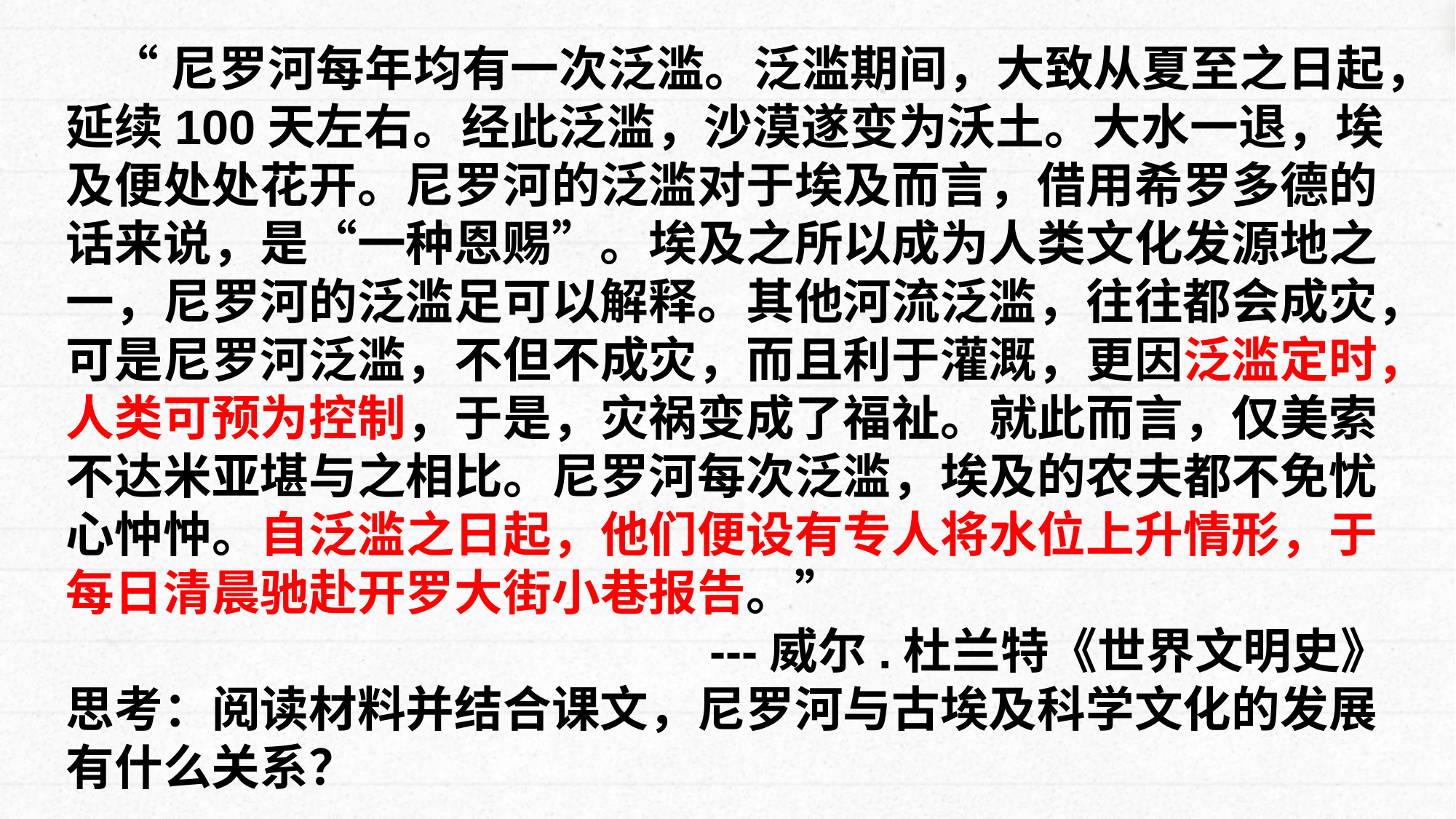

“尼罗河每年均有一次泛滥。泛滥期间，大致从夏至之日起，延续100天左右。经此泛滥，沙漠遂变为沃土。大水一退，埃及便处处花开。尼罗河的泛滥对于埃及而言，借用希罗多德的话来说，是“一种恩赐”。埃及之所以成为人类文化发源地之一，尼罗河的泛滥足可以解释。其他河流泛滥，往往都会成灾，可是尼罗河泛滥，不但不成灾，而且利于灌溉，更因泛滥定时，人类可预为控制，于是，灾祸变成了福祉。就此而言，仅美索不达米亚堪与之相比。尼罗河每次泛滥，埃及的农夫都不免忧心忡忡。自泛滥之日起，他们便设有专人将水位上升情形，于每日清晨驰赴开罗大街小巷报告。”
---威尔.杜兰特《世界文明史》
思考：阅读材料并结合课文，尼罗河与古埃及科学文化的发展有什么关系？